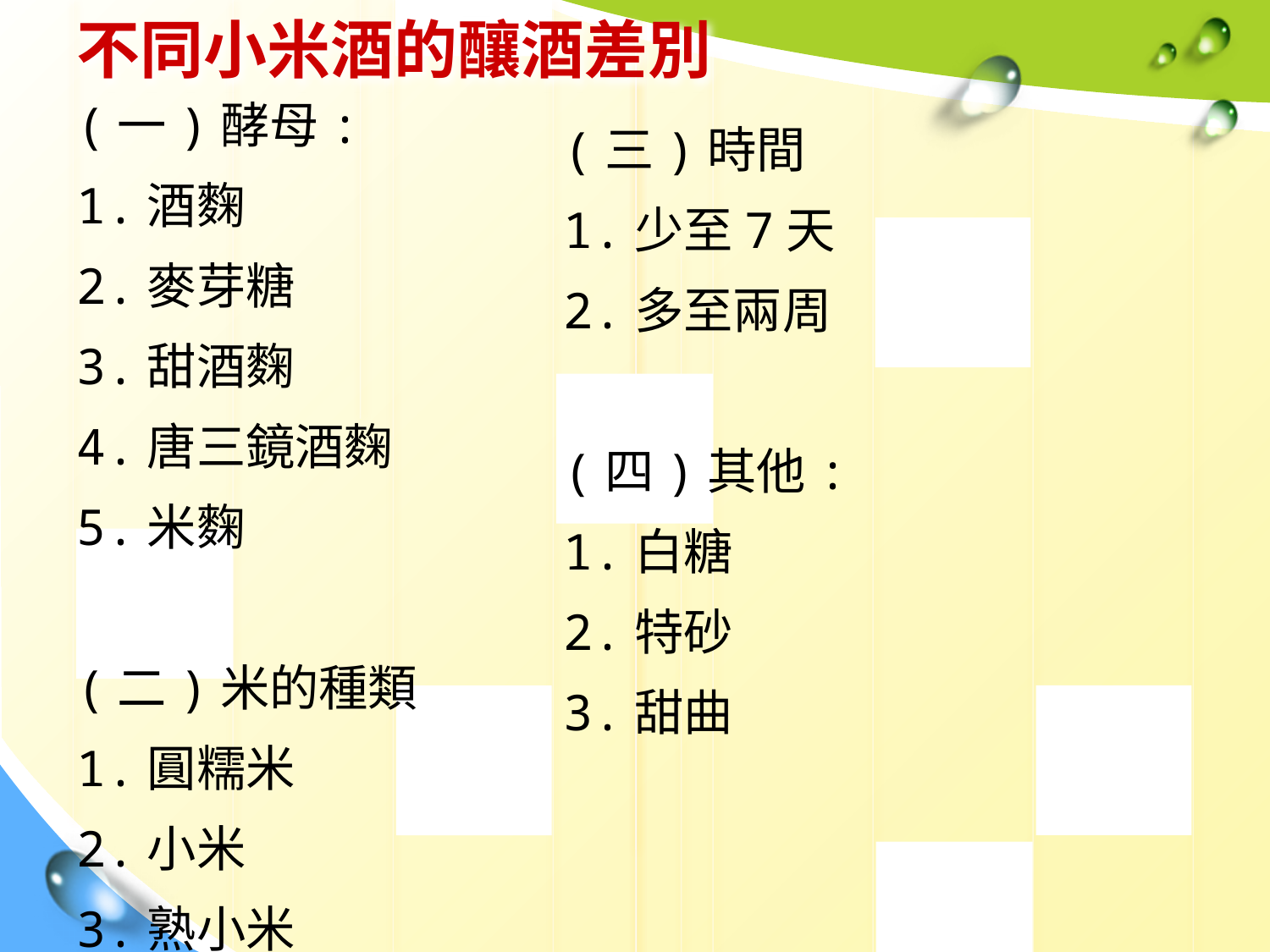

# 不同小米酒的釀酒差別
(一)酵母:
1.酒麴
2.麥芽糖
3.甜酒麴
4.唐三鏡酒麴
5.米麴

(二)米的種類
1.圓糯米
2.小米
3.熟小米

(三)時間
1.少至7天
2.多至兩周

(四)其他:
1.白糖
2.特砂
3.甜曲